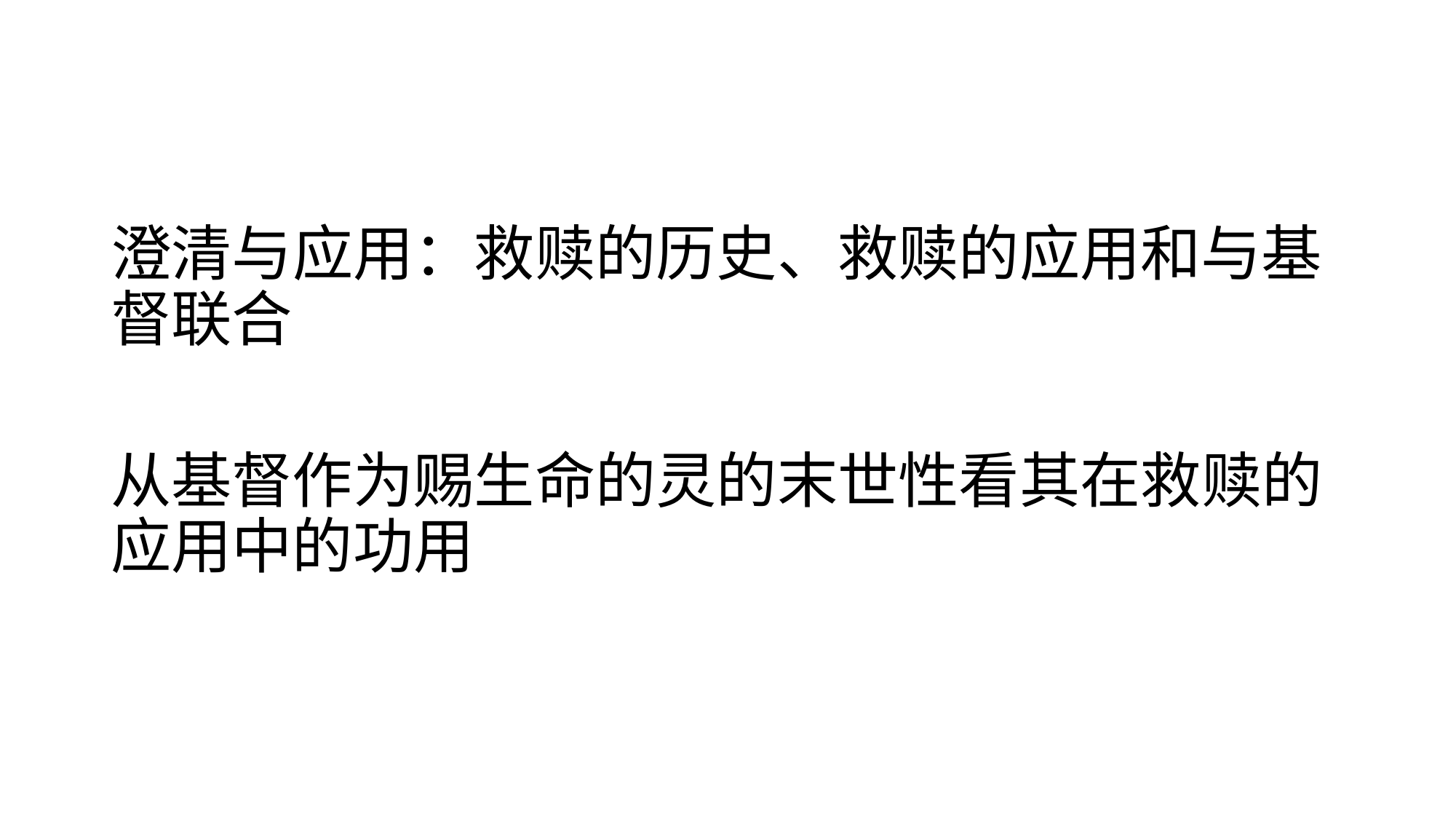

#
澄清与应用：救赎的历史、救赎的应用和与基督联合

从基督作为赐生命的灵的末世性看其在救赎的应用中的功用